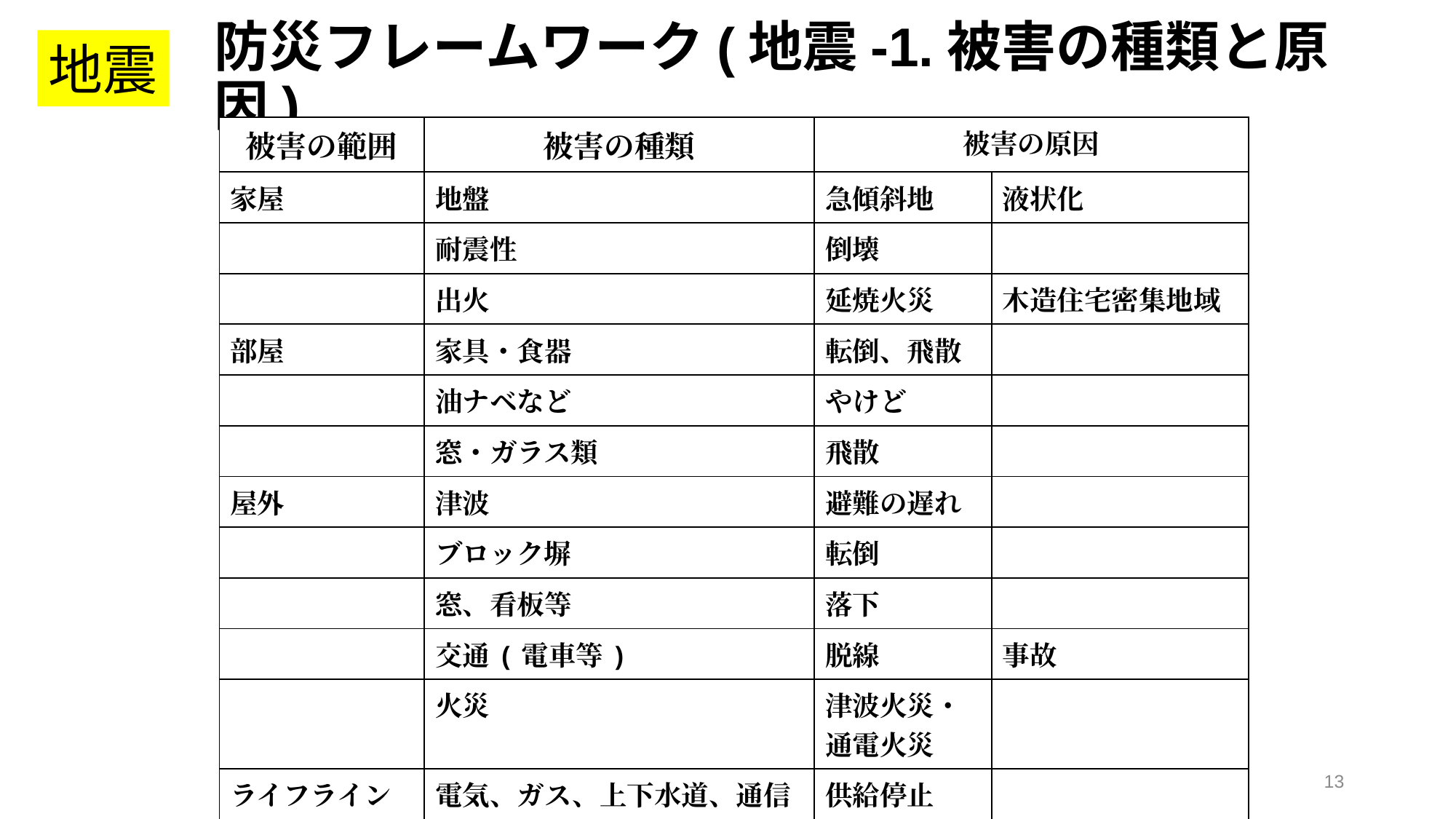

# 防災フレームワーク(地震-1.被害の種類と原因)
地震
| 被害の範囲 | 被害の種類 | 被害の原因 |  |
| --- | --- | --- | --- |
| 家屋 | 地盤 | 急傾斜地 | 液状化 |
|  | 耐震性 | 倒壊 |  |
|  | 出火 | 延焼火災 | 木造住宅密集地域 |
| 部屋 | 家具・食器 | 転倒、飛散 |  |
|  | 油ナベなど | やけど |  |
|  | 窓・ガラス類 | 飛散 |  |
| 屋外 | 津波 | 避難の遅れ |  |
|  | ブロック塀 | 転倒 |  |
|  | 窓、看板等 | 落下 |  |
|  | 交通(電車等) | 脱線 | 事故 |
|  | 火災 | 津波火災・通電火災 |  |
| ライフライン | 電気、ガス、上下水道、通信 | 供給停止 |  |
13